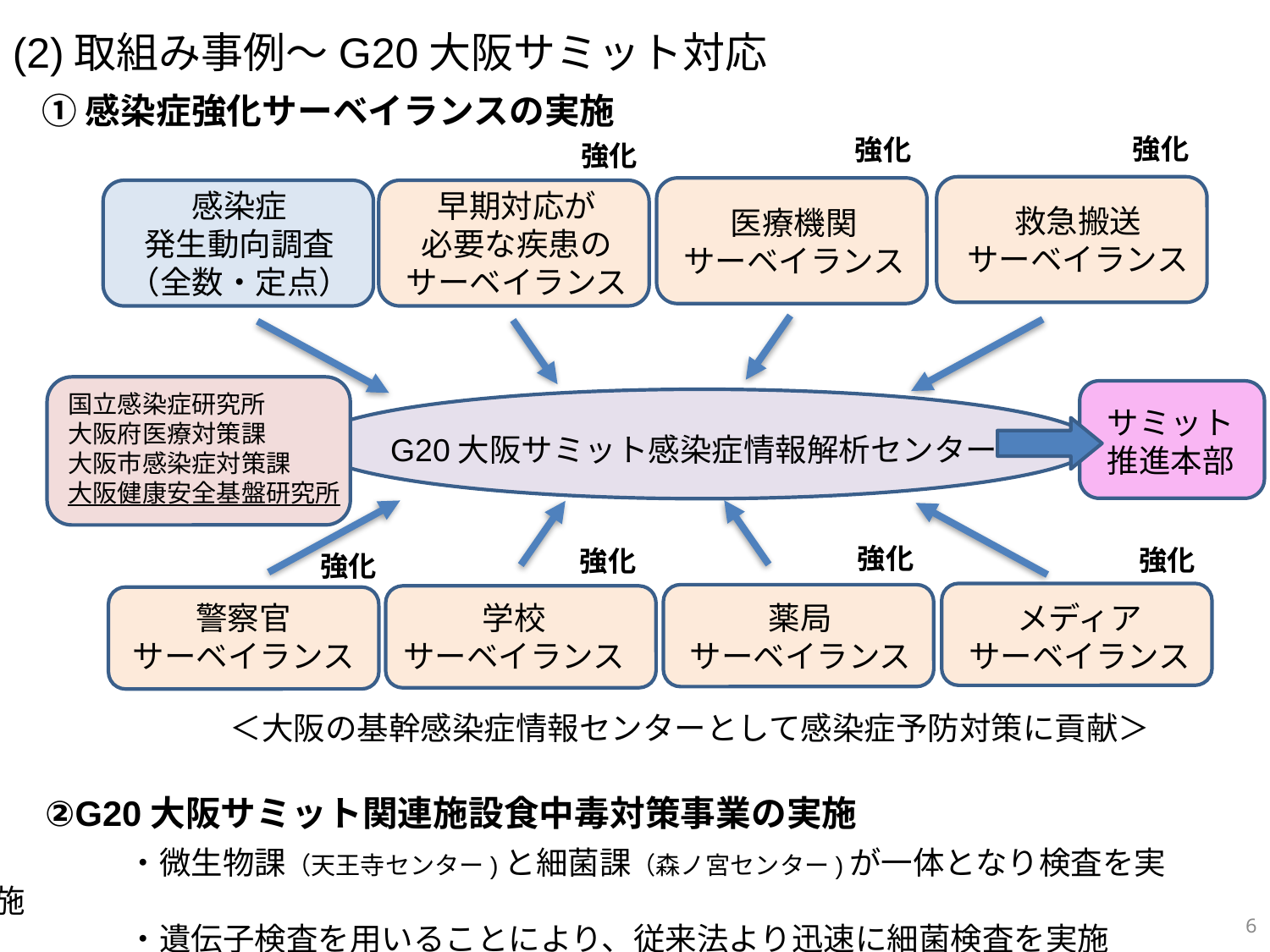

(2)取組み事例～G20大阪サミット対応
①感染症強化サーベイランスの実施
強化
強化
強化

感染症
発生動向調査
（全数・定点）
早期対応が
必要な疾患の
サーベイランス

救急搬送
サーベイランス
医療機関
サーベイランス

国立感染症研究所
大阪府医療対策課
大阪市感染症対策課
大阪健康安全基盤研究所

サミット
推進本部

G20大阪サミット感染症情報解析センター
強化
強化
強化
強化

警察官
サーベイランス
学校
サーベイランス
薬局
サーベイランス
メディア
サーベイランス
＜大阪の基幹感染症情報センターとして感染症予防対策に貢献＞
②G20大阪サミット関連施設食中毒対策事業の実施
　　　　 ・微生物課（天王寺センター)と細菌課（森ノ宮センター)が一体となり検査を実施
　　　　 ・遺伝子検査を用いることにより、従来法より迅速に細菌検査を実施
6